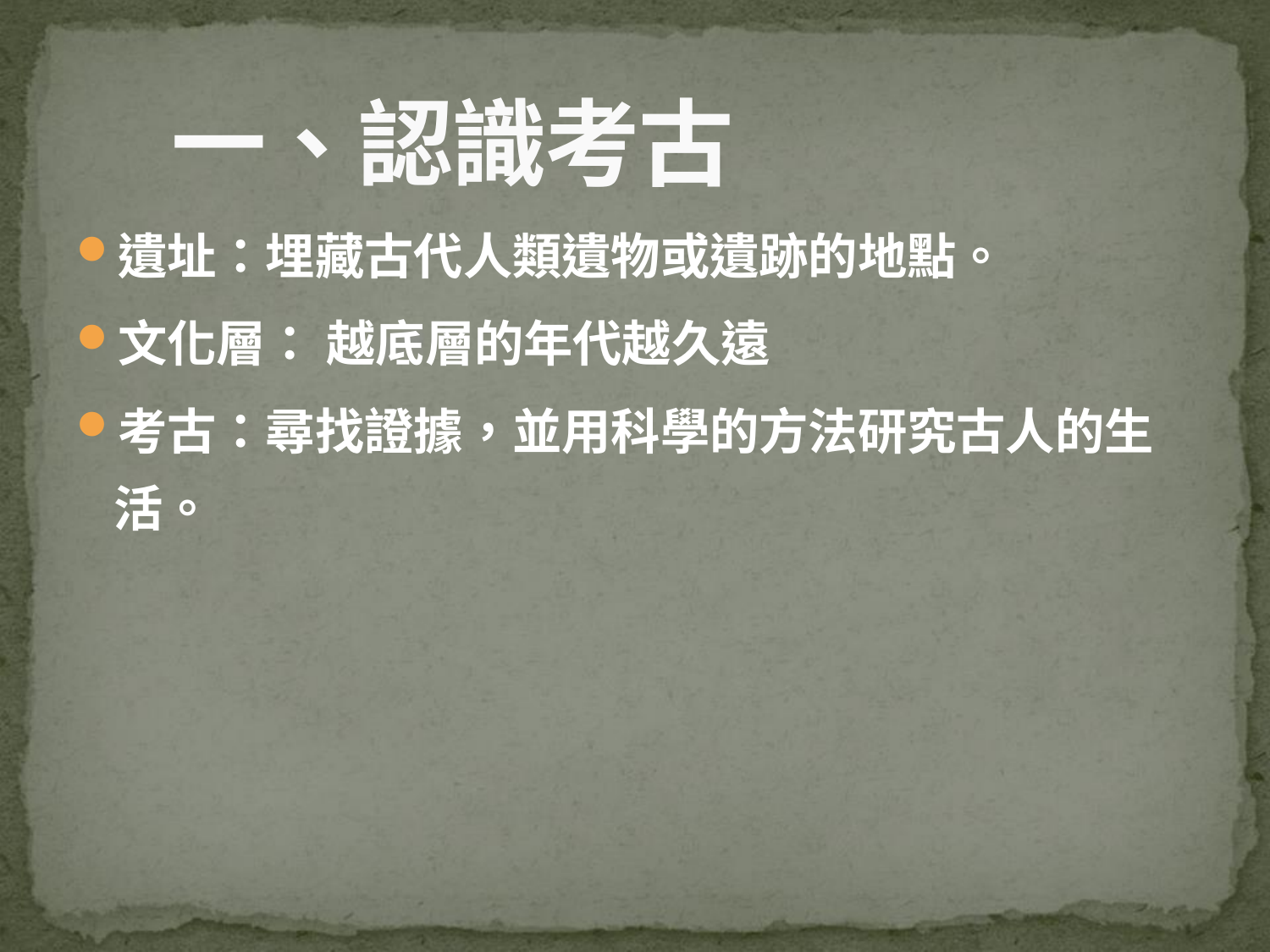

# 一、認識考古
遺址：埋藏古代人類遺物或遺跡的地點。
文化層： 越底層的年代越久遠
考古：尋找證據，並用科學的方法研究古人的生活。